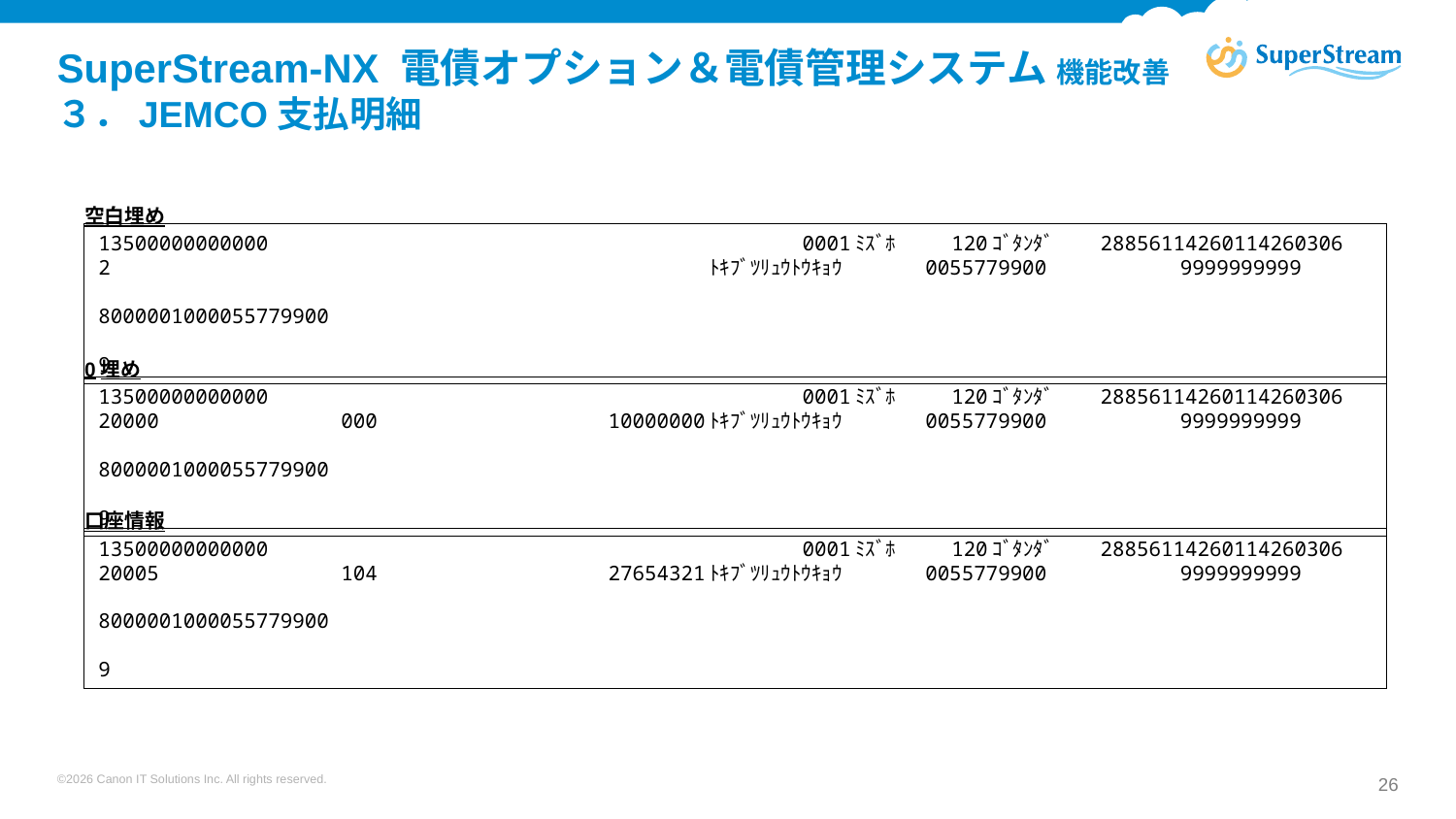

# SuperStream-NX 電債オプション＆電債管理システム 機能改善 ３．JEMCO支払明細
空白埋め
13500000000000                                            0001ﾐｽﾞﾎ           120ｺﾞﾀﾝﾀﾞ         28856114260114260306
2                                                 ﾄｷﾌﾞﾂﾘｭｳﾄｳｷｮｳ                 0055779900           9999999999
8000001000055779900
9
0埋め
13500000000000                                            0001ﾐｽﾞﾎ           120ｺﾞﾀﾝﾀﾞ         28856114260114260306
20000               000                   10000000ﾄｷﾌﾞﾂﾘｭｳﾄｳｷｮｳ                 0055779900           9999999999
8000001000055779900
9
口座情報
13500000000000                                            0001ﾐｽﾞﾎ           120ｺﾞﾀﾝﾀﾞ         28856114260114260306
20005               104                   27654321ﾄｷﾌﾞﾂﾘｭｳﾄｳｷｮｳ                 0055779900           9999999999
8000001000055779900
9
©2026 Canon IT Solutions Inc. All rights reserved.
26